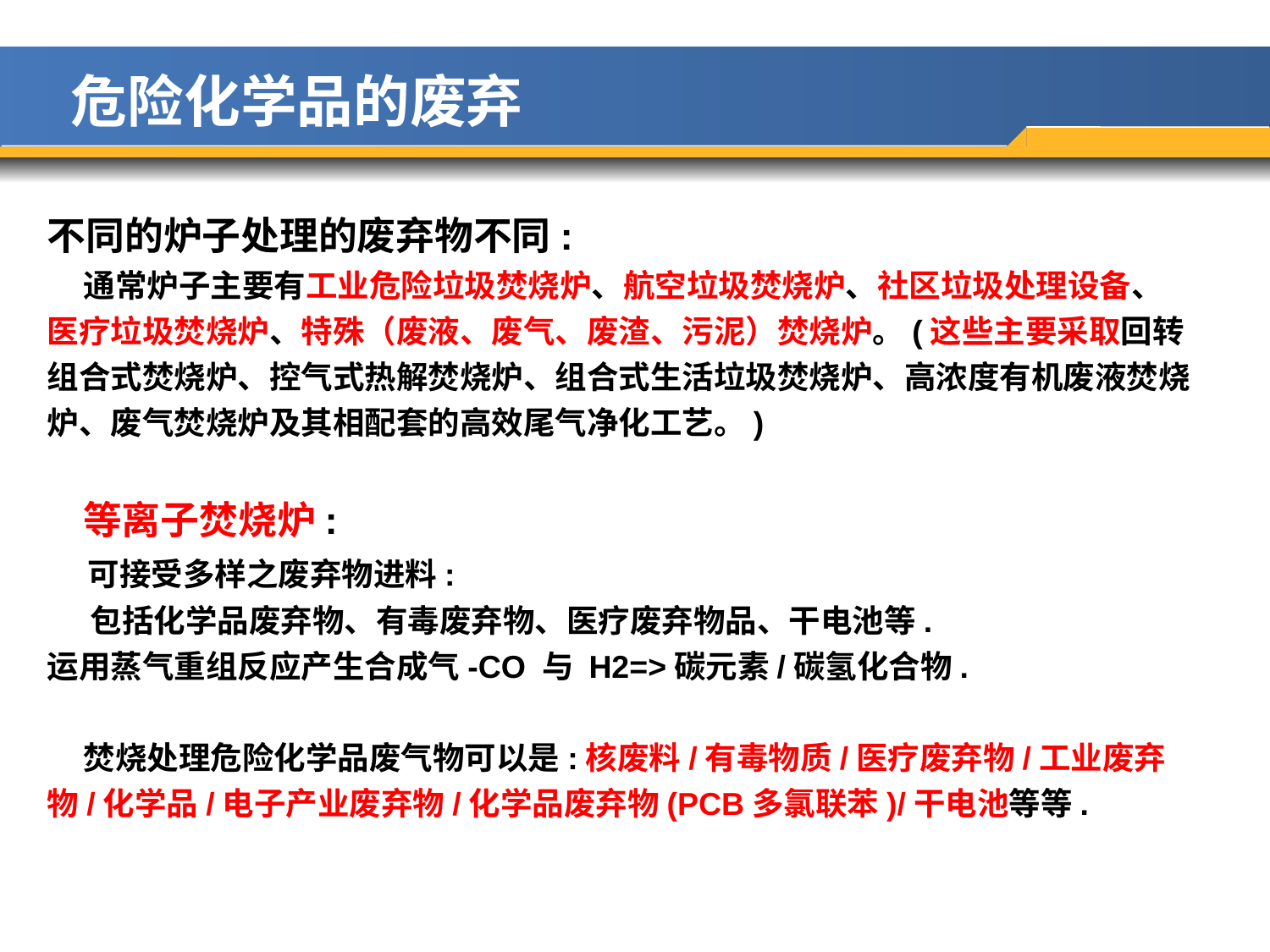

危险化学品的废弃

不同的炉子处理的废弃物不同:
    通常炉子主要有工业危险垃圾焚烧炉、航空垃圾焚烧炉、社区垃圾处理设备、医疗垃圾焚烧炉、特殊（废液、废气、废渣、污泥）焚烧炉。(这些主要采取回转组合式焚烧炉、控气式热解焚烧炉、组合式生活垃圾焚烧炉、高浓度有机废液焚烧炉、废气焚烧炉及其相配套的高效尾气净化工艺。)

   等离子焚烧炉:
    可接受多样之废弃物进料:
    包括化学品废弃物、有毒废弃物、医疗废弃物品、干电池等.
运用蒸气重组反应产生合成气-CO 与 H2=>碳元素/碳氢化合物.
    焚烧处理危险化学品废气物可以是:核废料/有毒物质/医疗废弃物/工业废弃物/化学品/电子产业废弃物/化学品废弃物(PCB多氯联苯)/干电池等等.